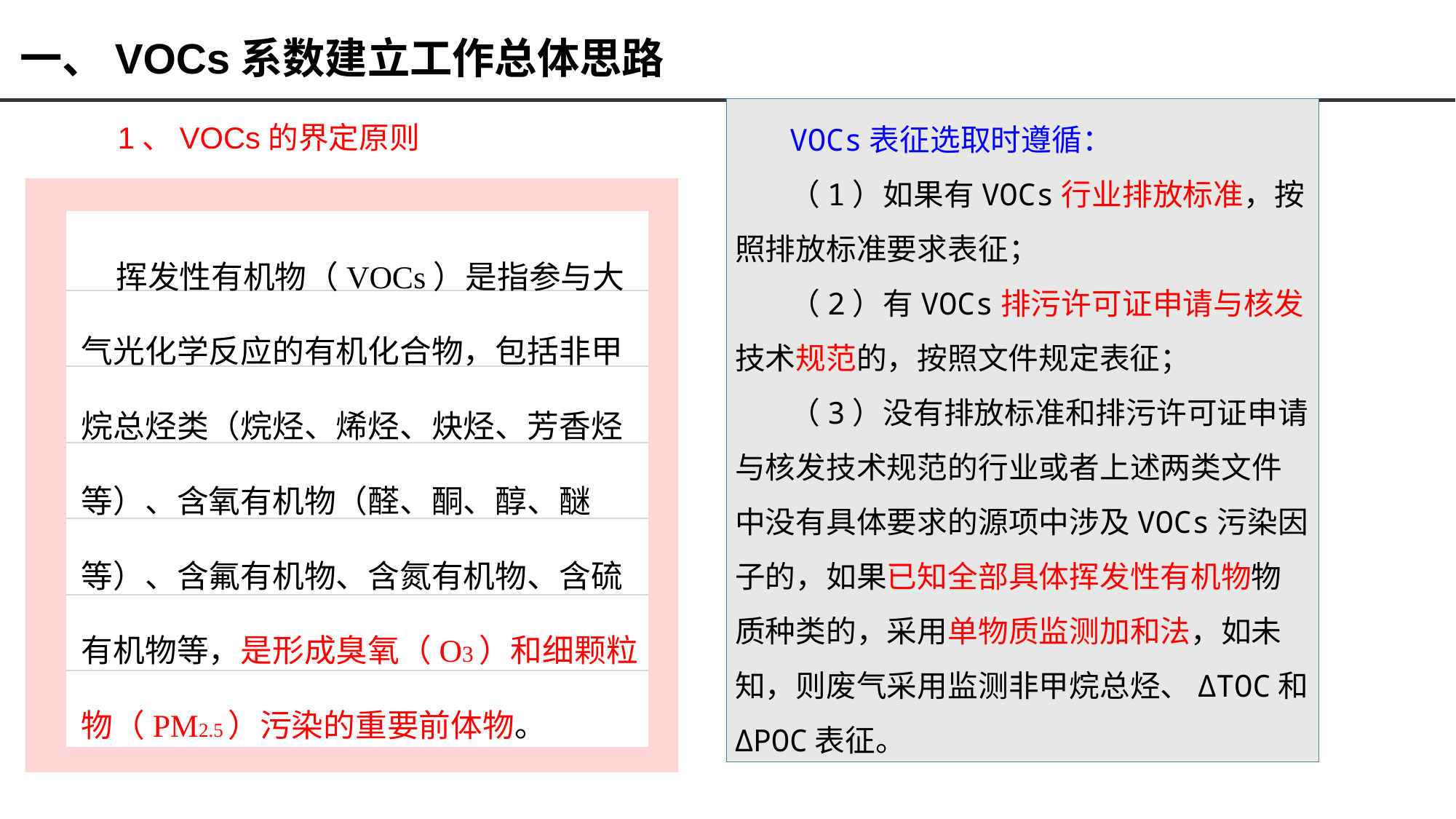

一、VOCs系数建立工作总体思路
VOCs表征选取时遵循：
（1）如果有VOCs行业排放标准，按照排放标准要求表征；
（2）有VOCs排污许可证申请与核发技术规范的，按照文件规定表征；
（3）没有排放标准和排污许可证申请与核发技术规范的行业或者上述两类文件中没有具体要求的源项中涉及VOCs污染因子的，如果已知全部具体挥发性有机物物质种类的，采用单物质监测加和法，如未知，则废气采用监测非甲烷总烃、ΔTOC和ΔPOC表征。
1、VOCs的界定原则

|  |  |
| --- | --- |
|  |  |
|  |  |
|  |  |
|  |  |
|  |  |
|  |  |
       挥发性有机物（VOCs）是指参与大气光化学反应的有机化合物，包括非甲烷总烃类（烷烃、烯烃、炔烃、芳香烃等）、含氧有机物（醛、酮、醇、醚等）、含氟有机物、含氮有机物、含硫有机物等，是形成臭氧（O3）和细颗粒物（PM2.5）污染的重要前体物。